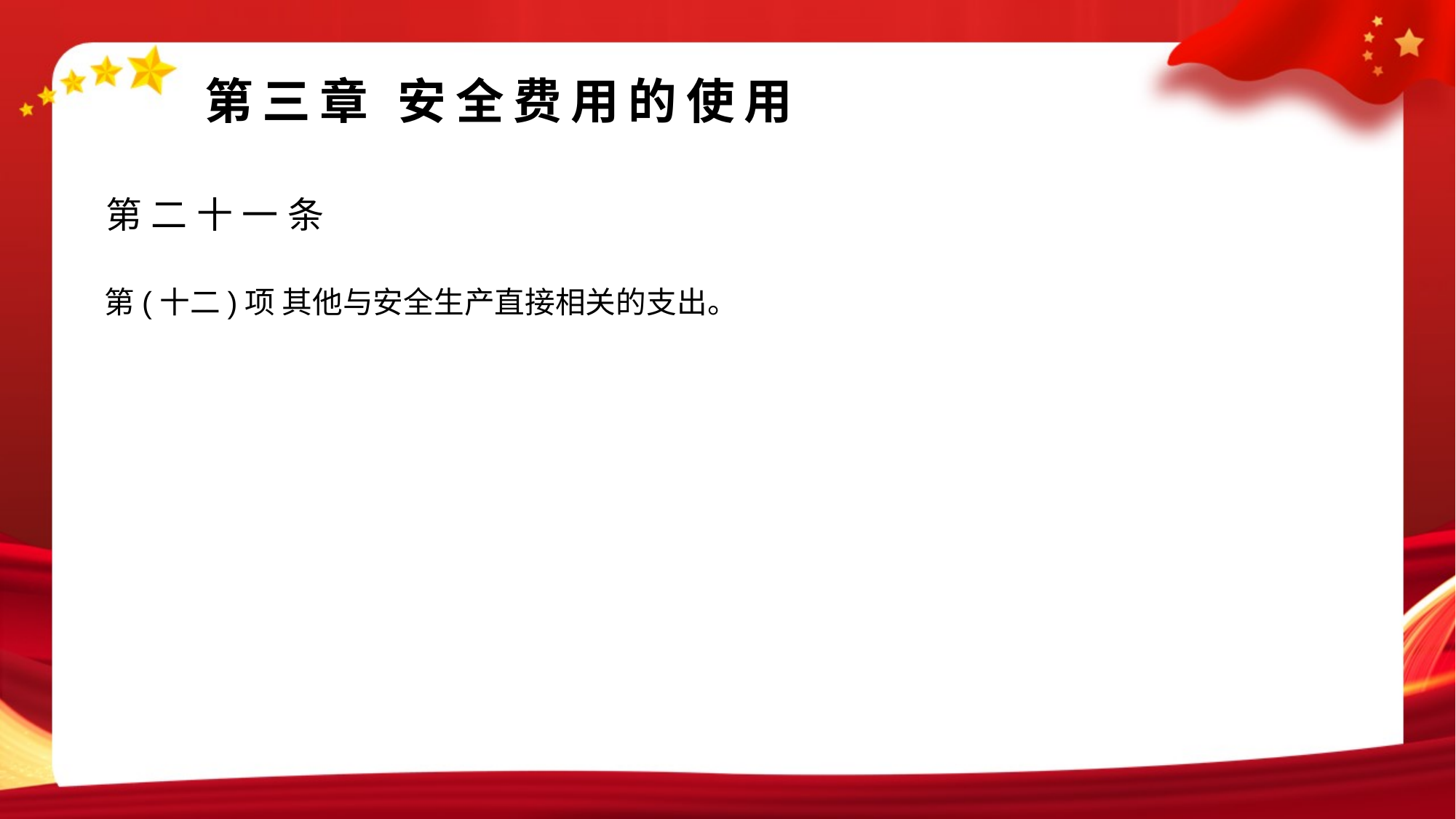

#
第三章 安全费用的使用
第二十一条
第(十二)项 其他与安全生产直接相关的支出。